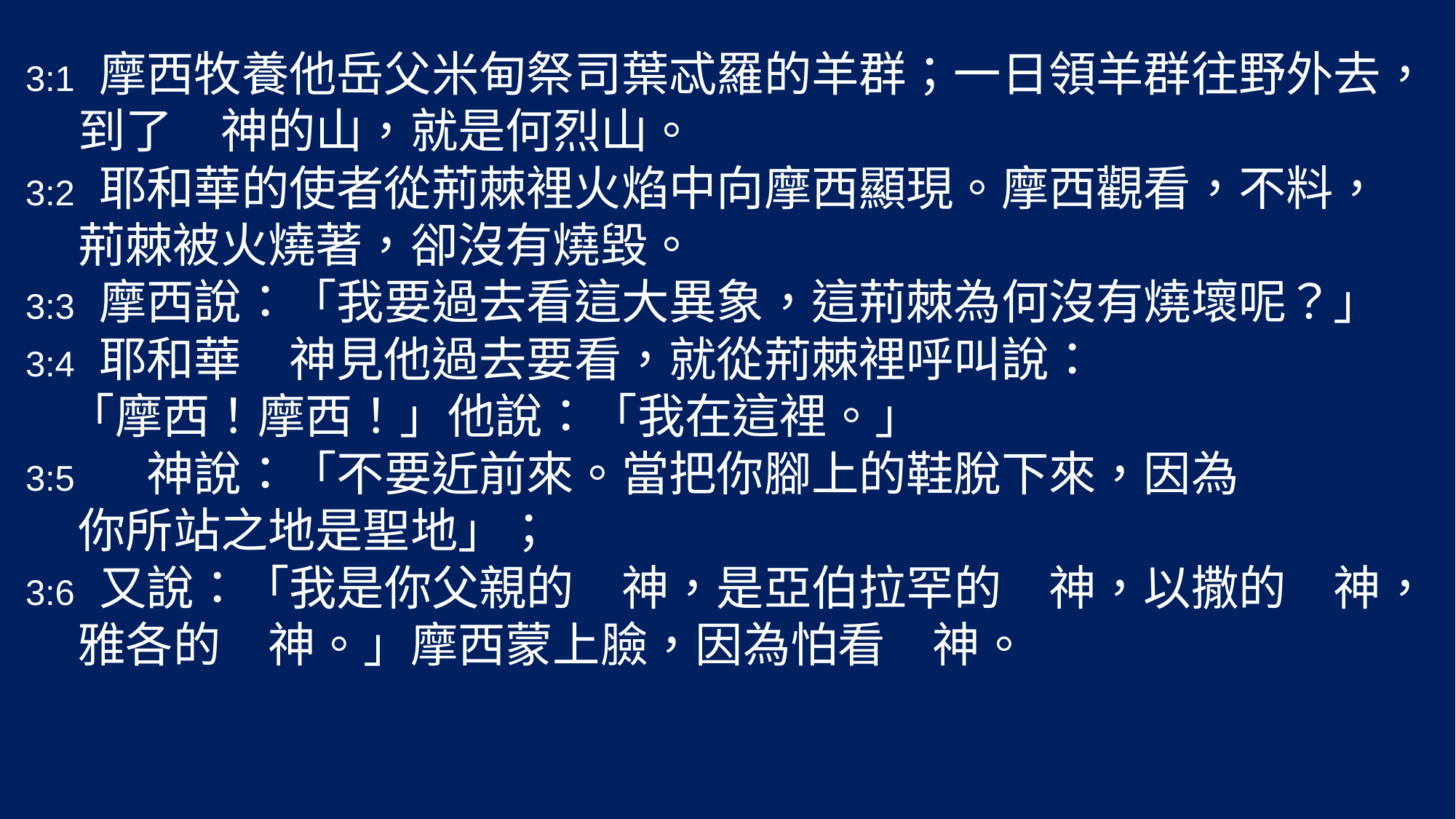

# 3:1 摩西牧養他岳父米甸祭司葉忒羅的羊群；一日領羊群往野外去， 到了　神的山，就是何烈山。 3:2 耶和華的使者從荊棘裡火焰中向摩西顯現。摩西觀看，不料， 荊棘被火燒著，卻沒有燒毀。 3:3 摩西說：「我要過去看這大異象，這荊棘為何沒有燒壞呢？」 3:4 耶和華　神見他過去要看，就從荊棘裡呼叫說： 「摩西！摩西！」他說：「我在這裡。」 3:5 　神說：「不要近前來。當把你腳上的鞋脫下來，因為 你所站之地是聖地」； 3:6 又說：「我是你父親的　神，是亞伯拉罕的　神，以撒的　神， 雅各的　神。」摩西蒙上臉，因為怕看　神。